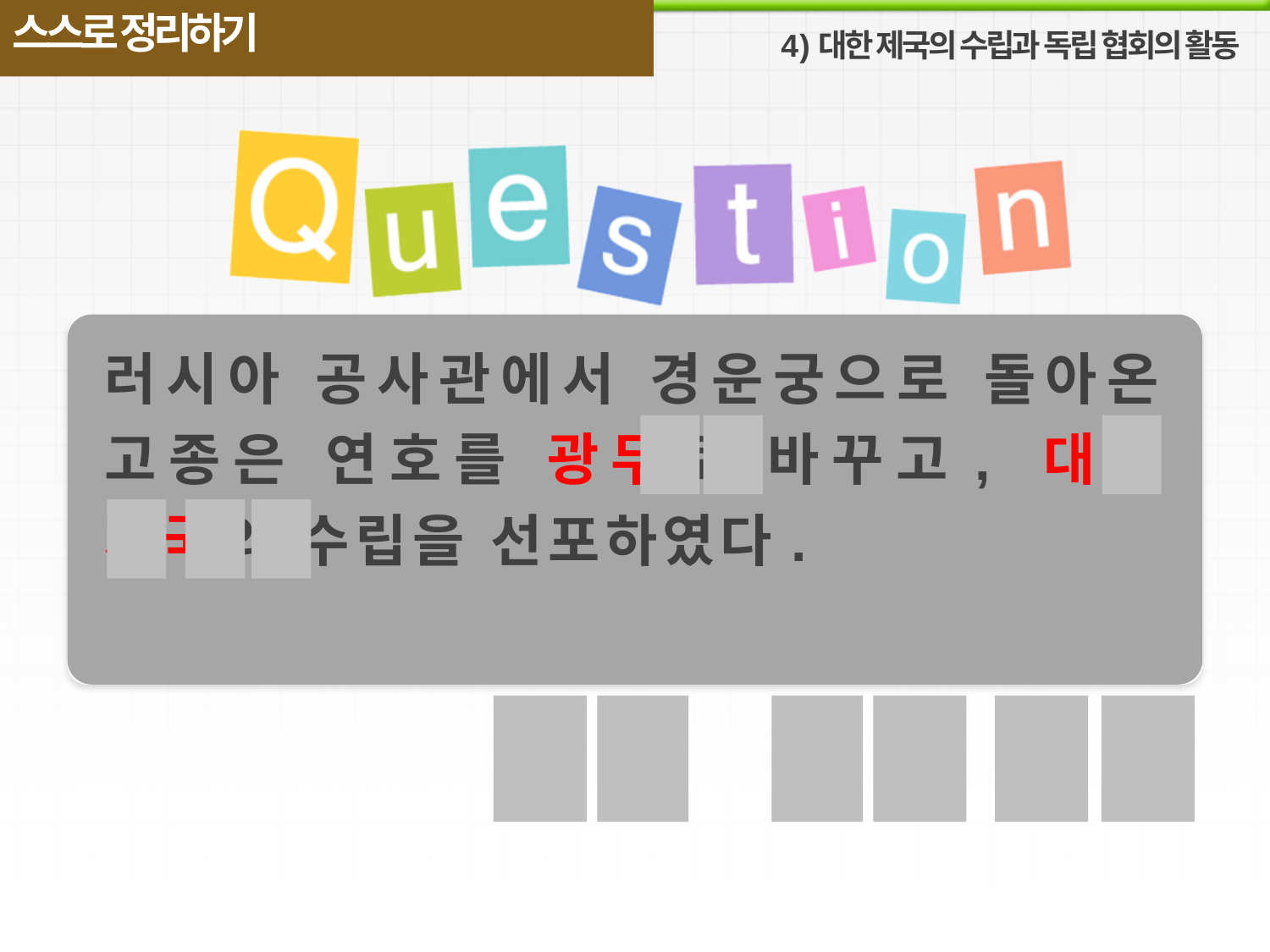

스스로 정리하기

대한 제국의 수립과 독립 협회의 활동

러시아 공사관에서 경운궁으로 돌아온 고종은 연호를 광무로 바꾸고, 대한 제국의 수립을 선포하였다.

한
제
국
광
무

대